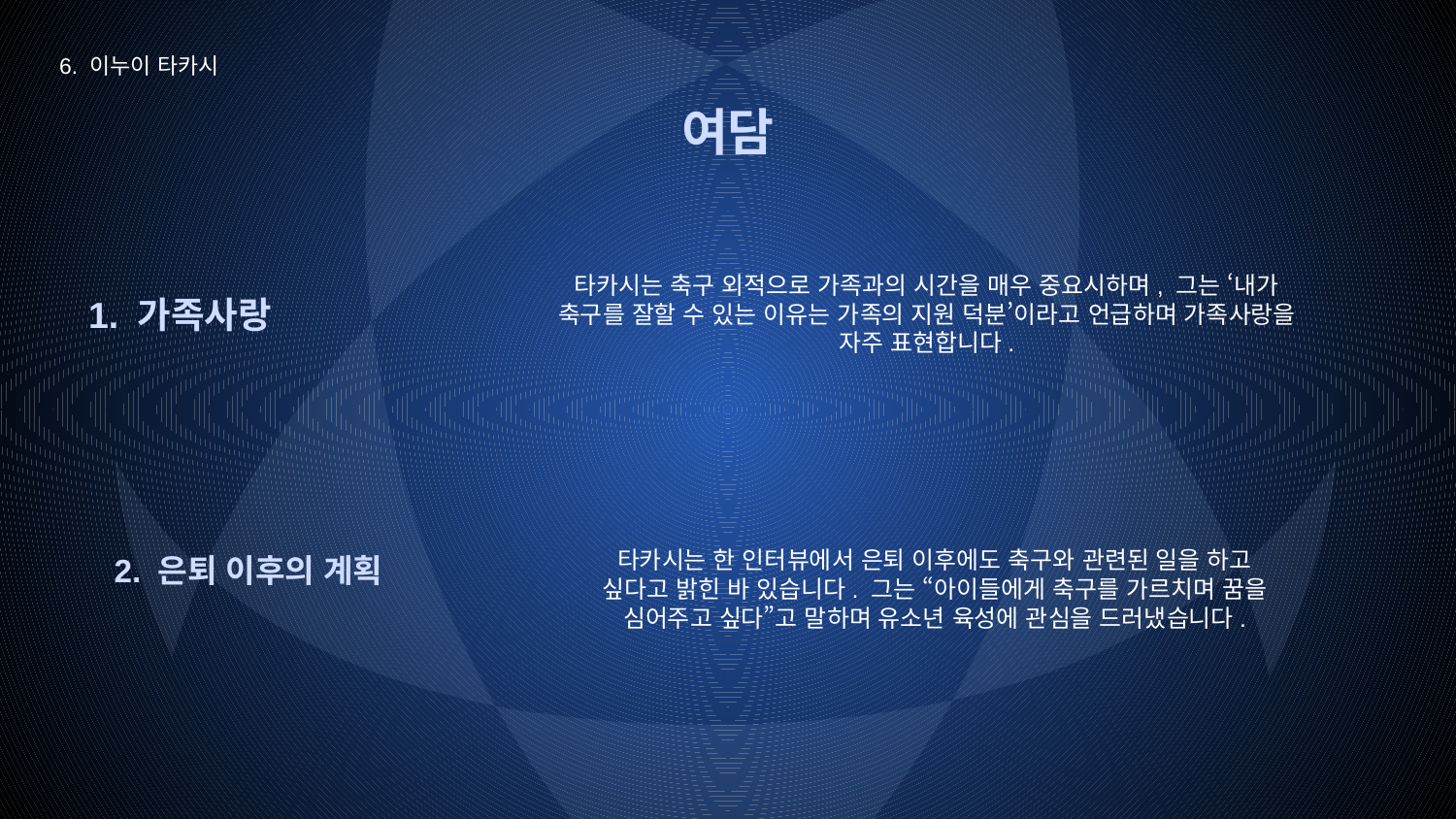

6. 이누이 타카시
# 여담
타카시는 축구 외적으로 가족과의 시간을 매우 중요시하며, 그는 ‘내가 축구를 잘할 수 있는 이유는 가족의 지원 덕분’이라고 언급하며 가족사랑을 자주 표현합니다.
1. 가족사랑
2. 은퇴 이후의 계획
타카시는 한 인터뷰에서 은퇴 이후에도 축구와 관련된 일을 하고 싶다고 밝힌 바 있습니다. 그는 “아이들에게 축구를 가르치며 꿈을 심어주고 싶다”고 말하며 유소년 육성에 관심을 드러냈습니다.